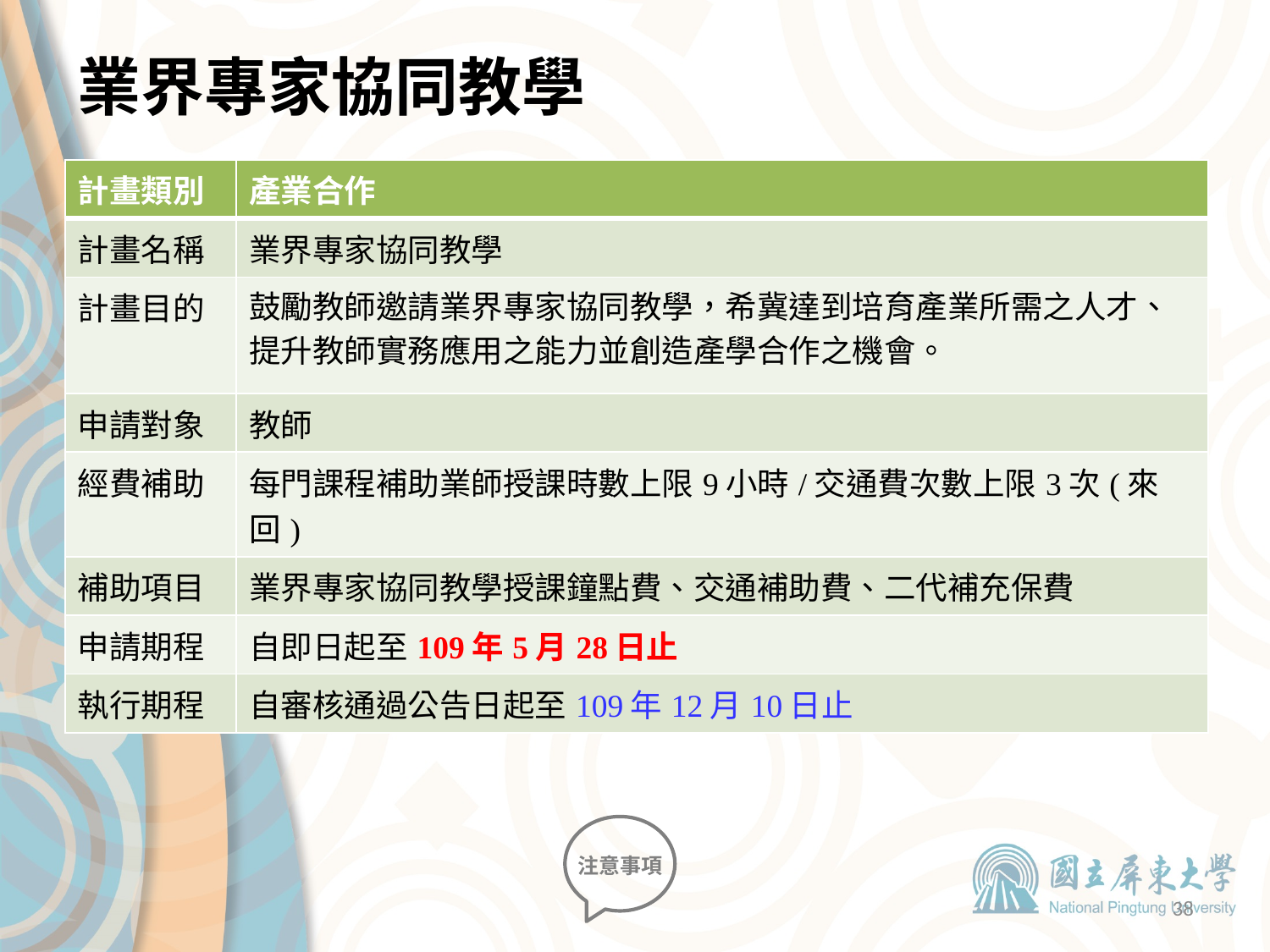

# 業界專家協同教學
| 計畫類別 | 產業合作 |
| --- | --- |
| 計畫名稱 | 業界專家協同教學 |
| 計畫目的 | 鼓勵教師邀請業界專家協同教學，希冀達到培育產業所需之人才、提升教師實務應用之能力並創造產學合作之機會。 |
| 申請對象 | 教師 |
| 經費補助 | 每門課程補助業師授課時數上限9小時/交通費次數上限3次(來回) |
| 補助項目 | 業界專家協同教學授課鐘點費、交通補助費、二代補充保費 |
| 申請期程 | 自即日起至109年5月28日止 |
| 執行期程 | 自審核通過公告日起至109年12月10日止 |

注意事項
38